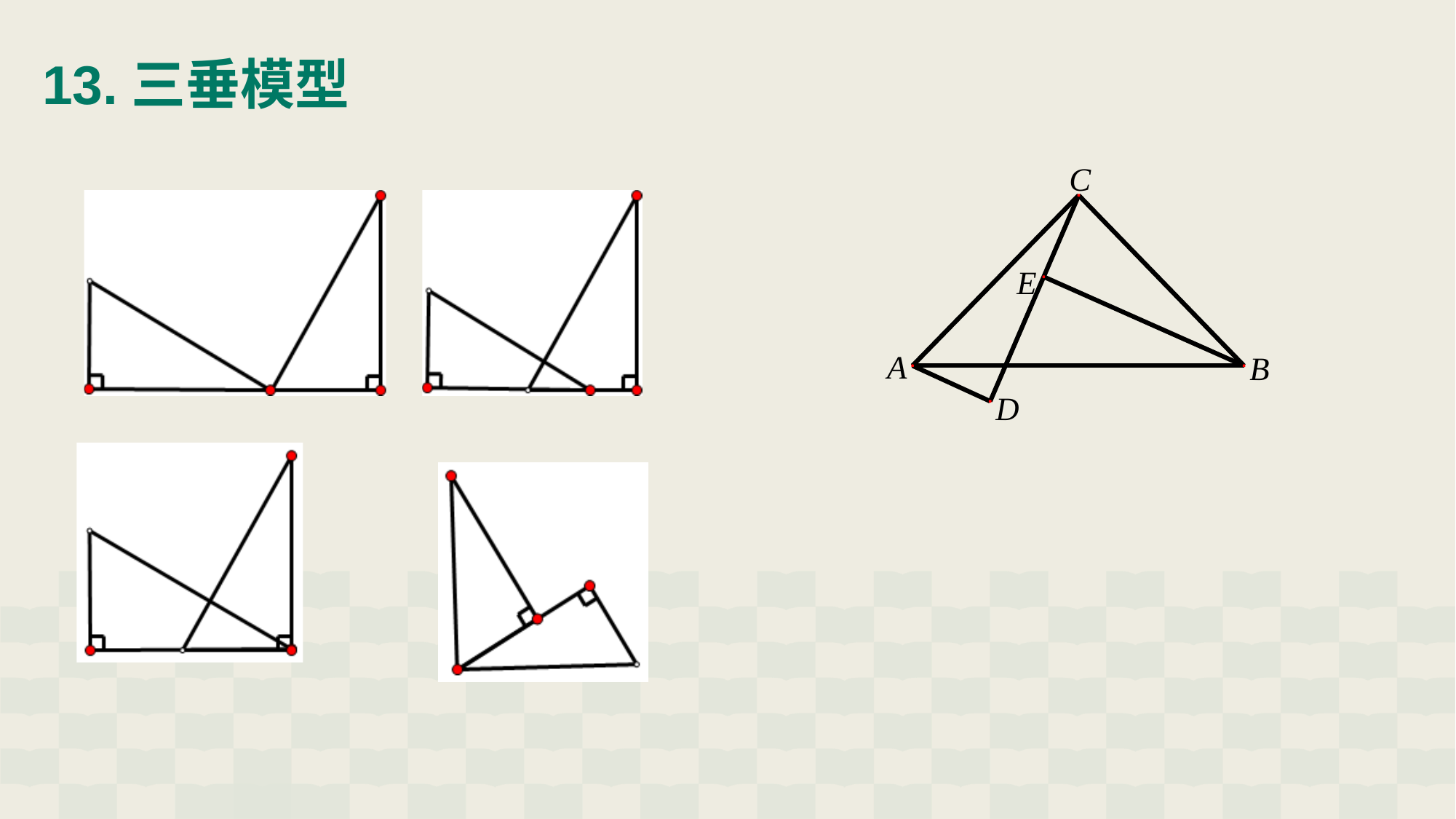

# 13.三垂模型
C

E

A
B

D